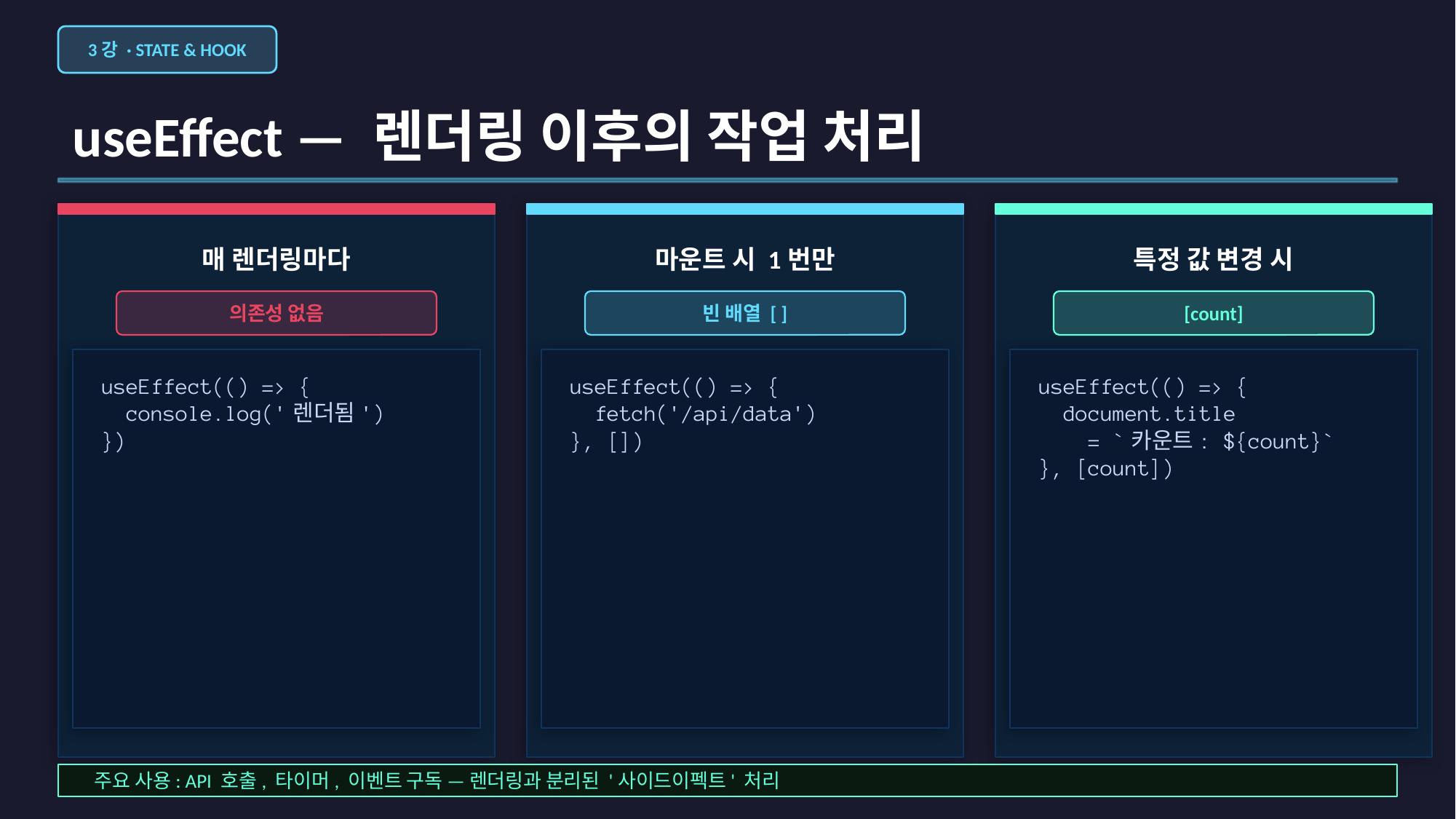

3강 · STATE & HOOK
useEffect — 렌더링 이후의 작업 처리

매 렌더링마다
마운트 시 1번만
특정 값 변경 시

의존성 없음

빈 배열 [ ]

[count]

useEffect(() => {
  console.log('렌더됨')
})
useEffect(() => {
  fetch('/api/data')
}, [])
useEffect(() => {
  document.title
    = `카운트: ${count}`
}, [count])

주요 사용: API 호출, 타이머, 이벤트 구독 — 렌더링과 분리된 '사이드이펙트' 처리